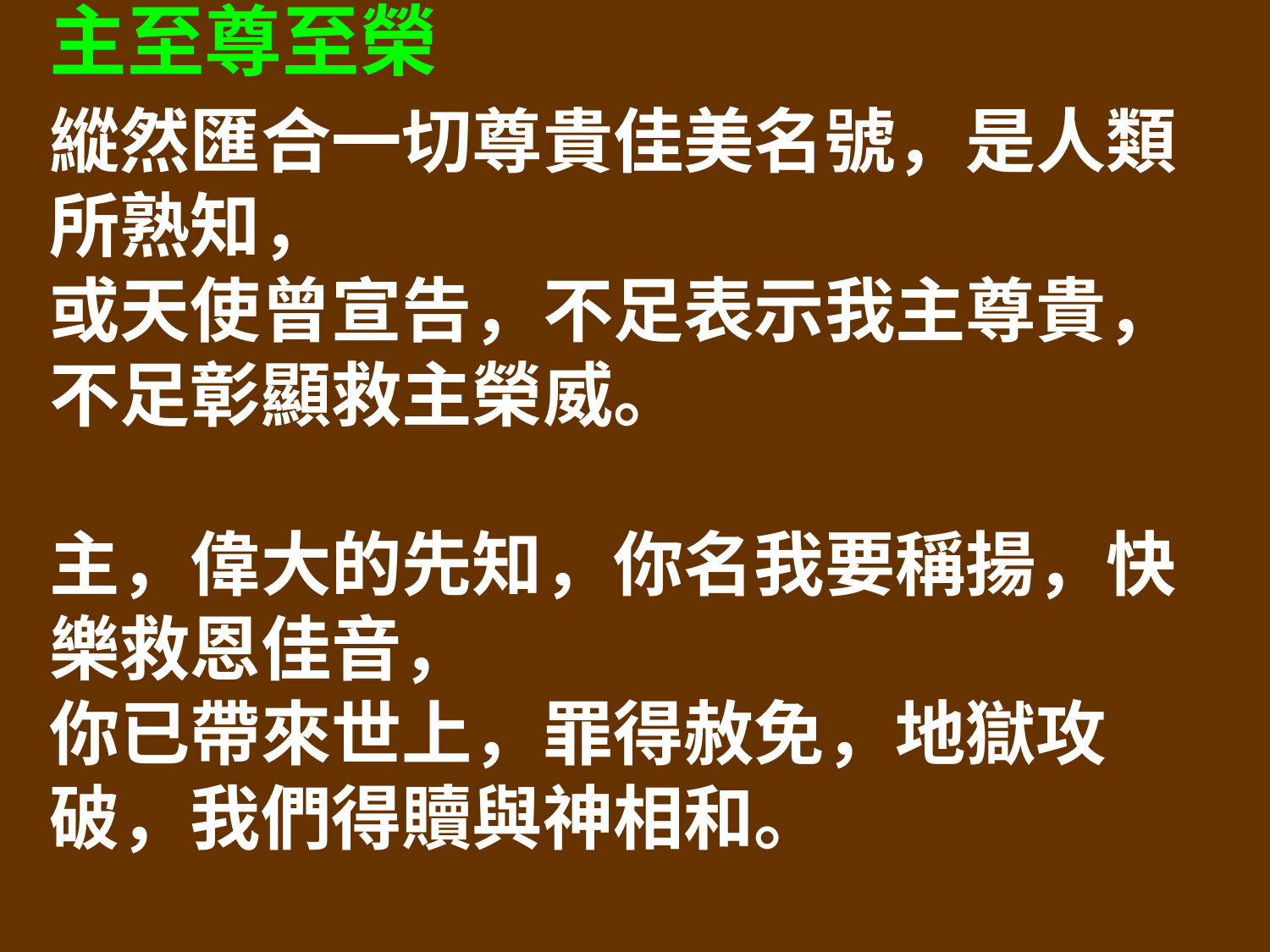

主至尊至榮
縱然匯合一切尊貴佳美名號，是人類所熟知，
或天使曾宣告，不足表示我主尊貴，不足彰顯救主榮威。

主，偉大的先知，你名我要稱揚，快樂救恩佳音，
你已帶來世上，罪得赦免，地獄攻破，我們得贖與神相和。

耶穌我大祭司，為我流血受苦，我罪咎的良心，
無別祭物可贖，一次流血赦我罪尤，在神右邊為我代求。